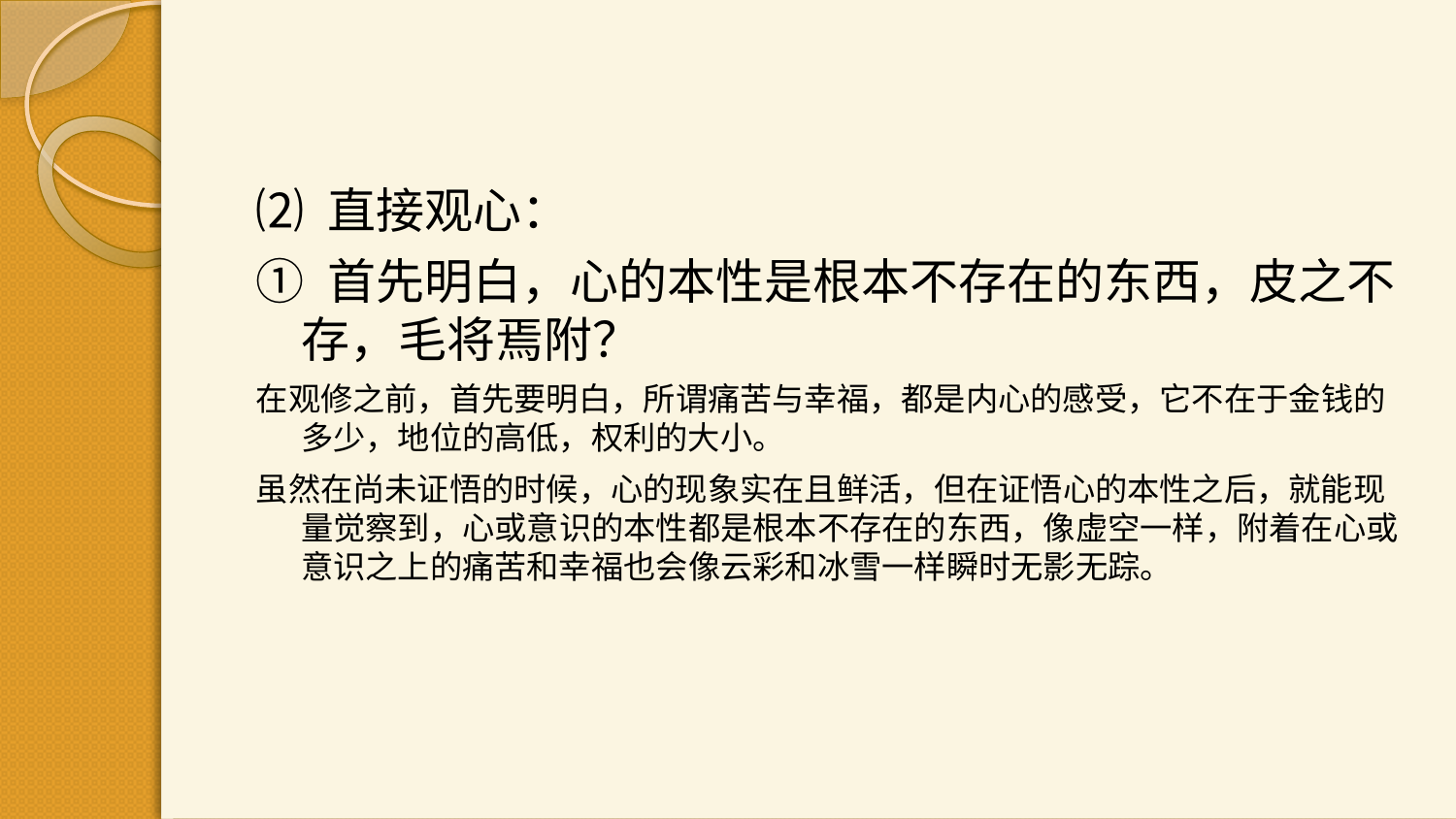

⑵ 直接观心：
① 首先明白，心的本性是根本不存在的东西，皮之不存，毛将焉附？
在观修之前，首先要明白，所谓痛苦与幸福，都是内心的感受，它不在于金钱的多少，地位的高低，权利的大小。
虽然在尚未证悟的时候，心的现象实在且鲜活，但在证悟心的本性之后，就能现量觉察到，心或意识的本性都是根本不存在的东西，像虚空一样，附着在心或意识之上的痛苦和幸福也会像云彩和冰雪一样瞬时无影无踪。